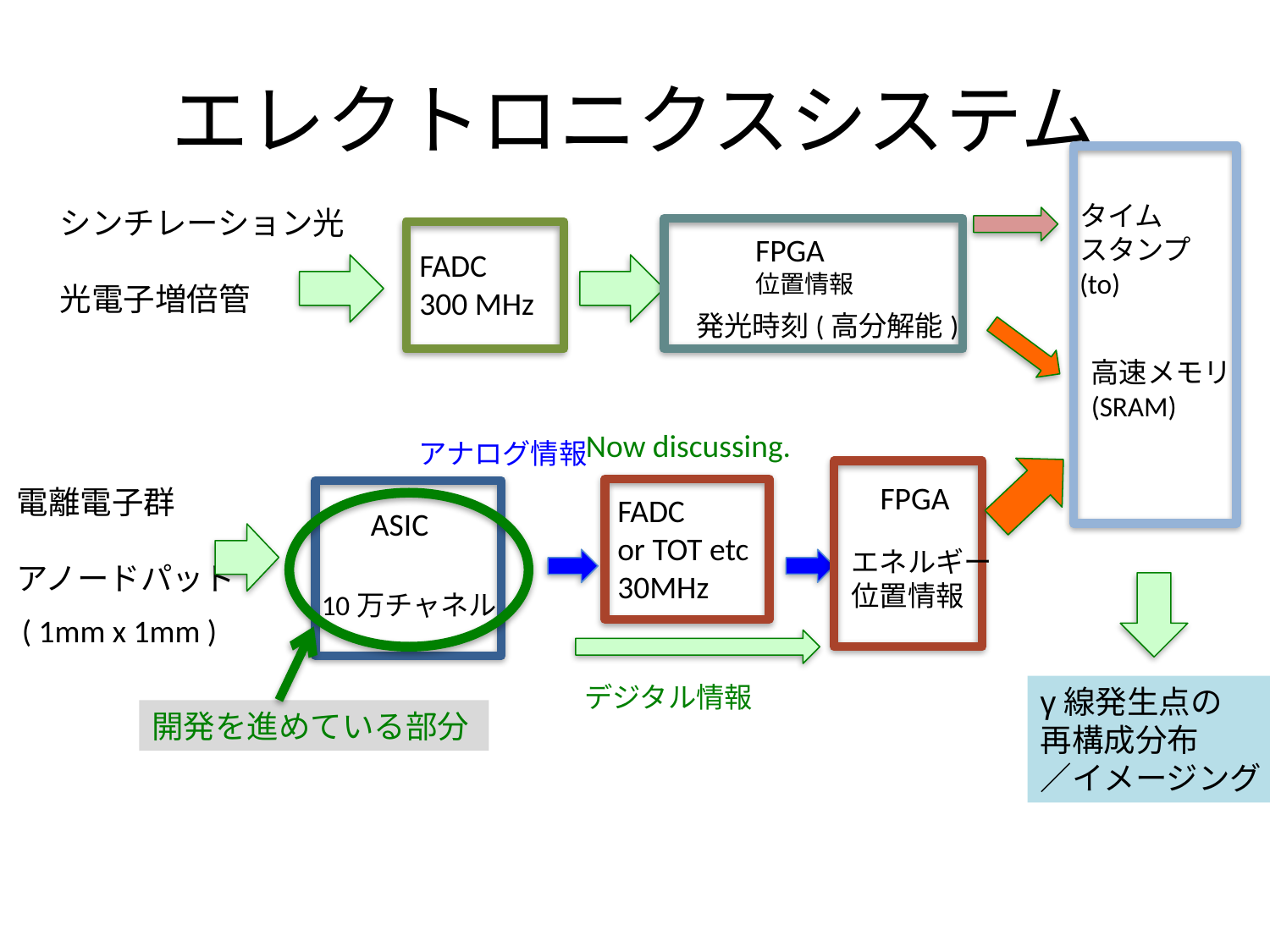

# エレクトロニクスシステム

タイム
スタンプ
(to)
シンチレーション光

光電子増倍管

FPGA
位置情報
FADC
300 MHz

発光時刻(高分解能)

高速メモリ
(SRAM)
Now discussing.
アナログ情報

FPGA
電離電子群

アノードパッド

FADC
or TOT etc
30MHz

ASIC

エネルギー
位置情報

10万チャネル

( 1mm x 1mm )

デジタル情報
γ線発生点の
再構成分布
／イメージング
開発を進めている部分